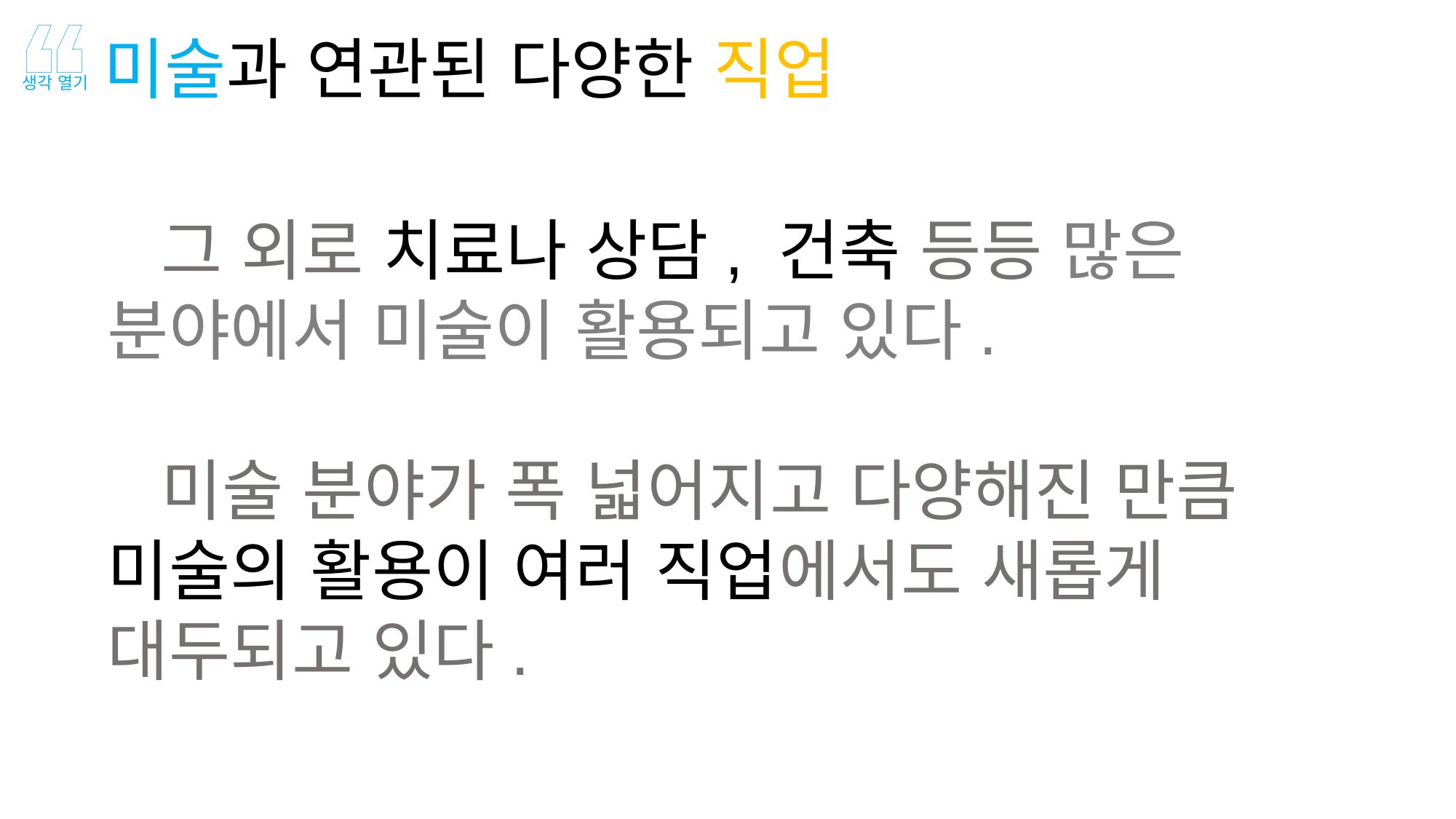

“
미술과 연관된 다양한 직업
생각 열기
  그 외로 치료나 상담, 건축 등등 많은 분야에서 미술이 활용되고 있다.

  미술 분야가 폭 넓어지고 다양해진 만큼 미술의 활용이 여러 직업에서도 새롭게 대두되고 있다.